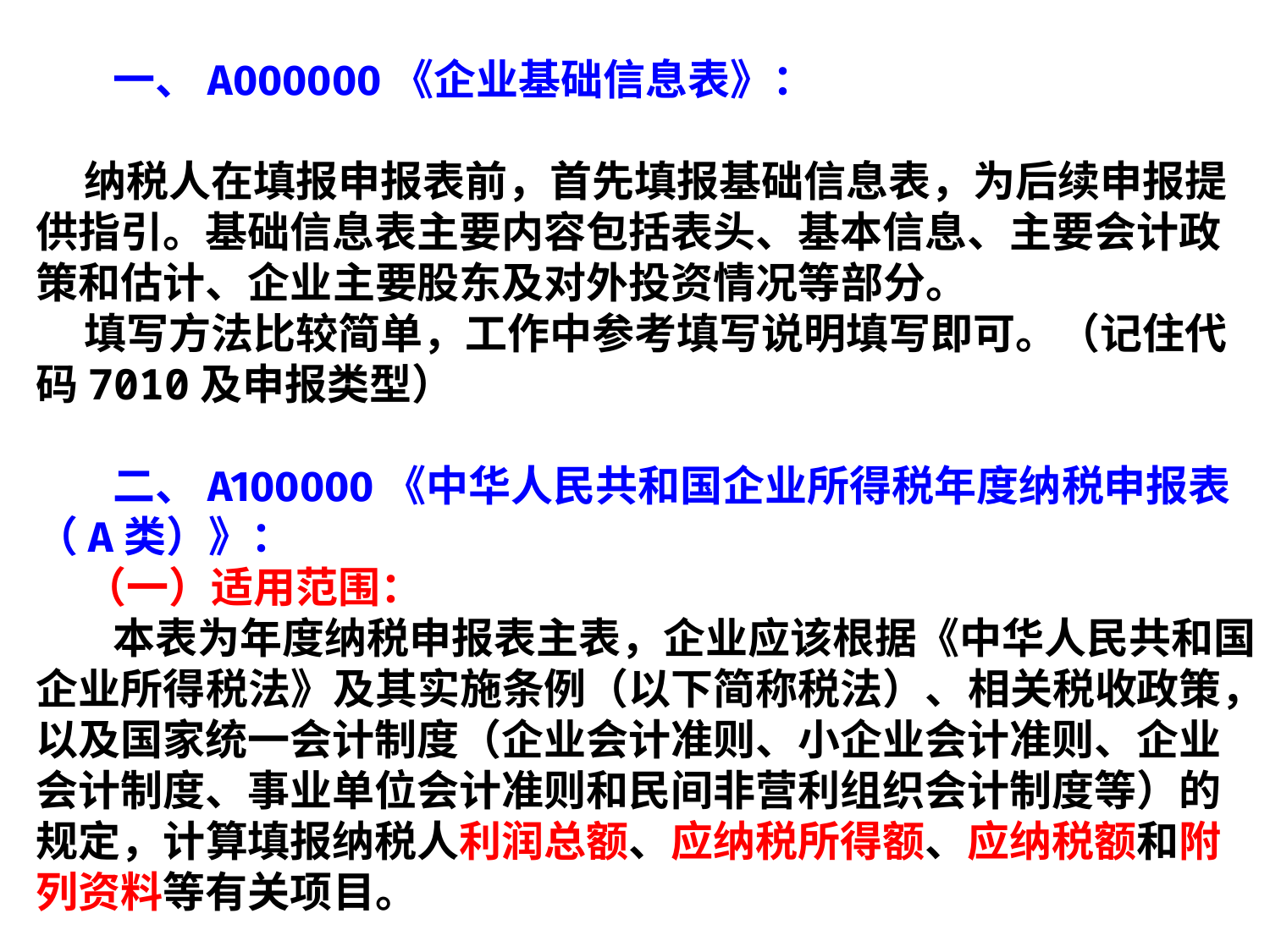

一、A000000《企业基础信息表》：

    纳税人在填报申报表前，首先填报基础信息表，为后续申报提供指引。基础信息表主要内容包括表头、基本信息、主要会计政策和估计、企业主要股东及对外投资情况等部分。
    填写方法比较简单，工作中参考填写说明填写即可。（记住代码7010及申报类型）

       二、A100000《中华人民共和国企业所得税年度纳税申报表（A类）》：
    （一）适用范围：
       本表为年度纳税申报表主表，企业应该根据《中华人民共和国企业所得税法》及其实施条例（以下简称税法）、相关税收政策，以及国家统一会计制度（企业会计准则、小企业会计准则、企业会计制度、事业单位会计准则和民间非营利组织会计制度等）的规定，计算填报纳税人利润总额、应纳税所得额、应纳税额和附列资料等有关项目。